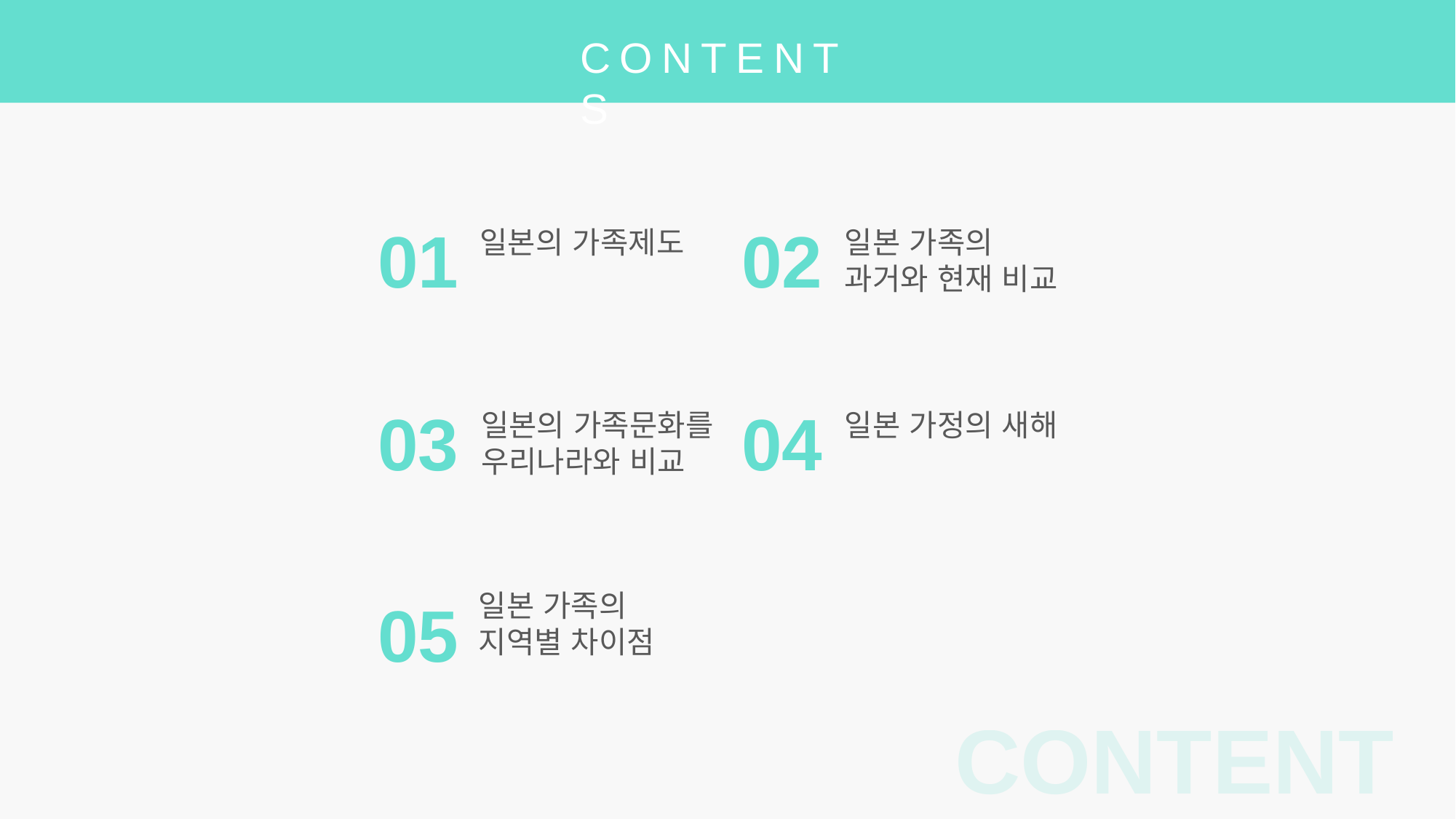

CONTENTS
01
일본의 가족제도
02
일본 가족의
과거와 현재 비교
03
일본의 가족문화를
우리나라와 비교
04
일본 가정의 새해
일본 가족의
지역별 차이점
05
CONTENTS